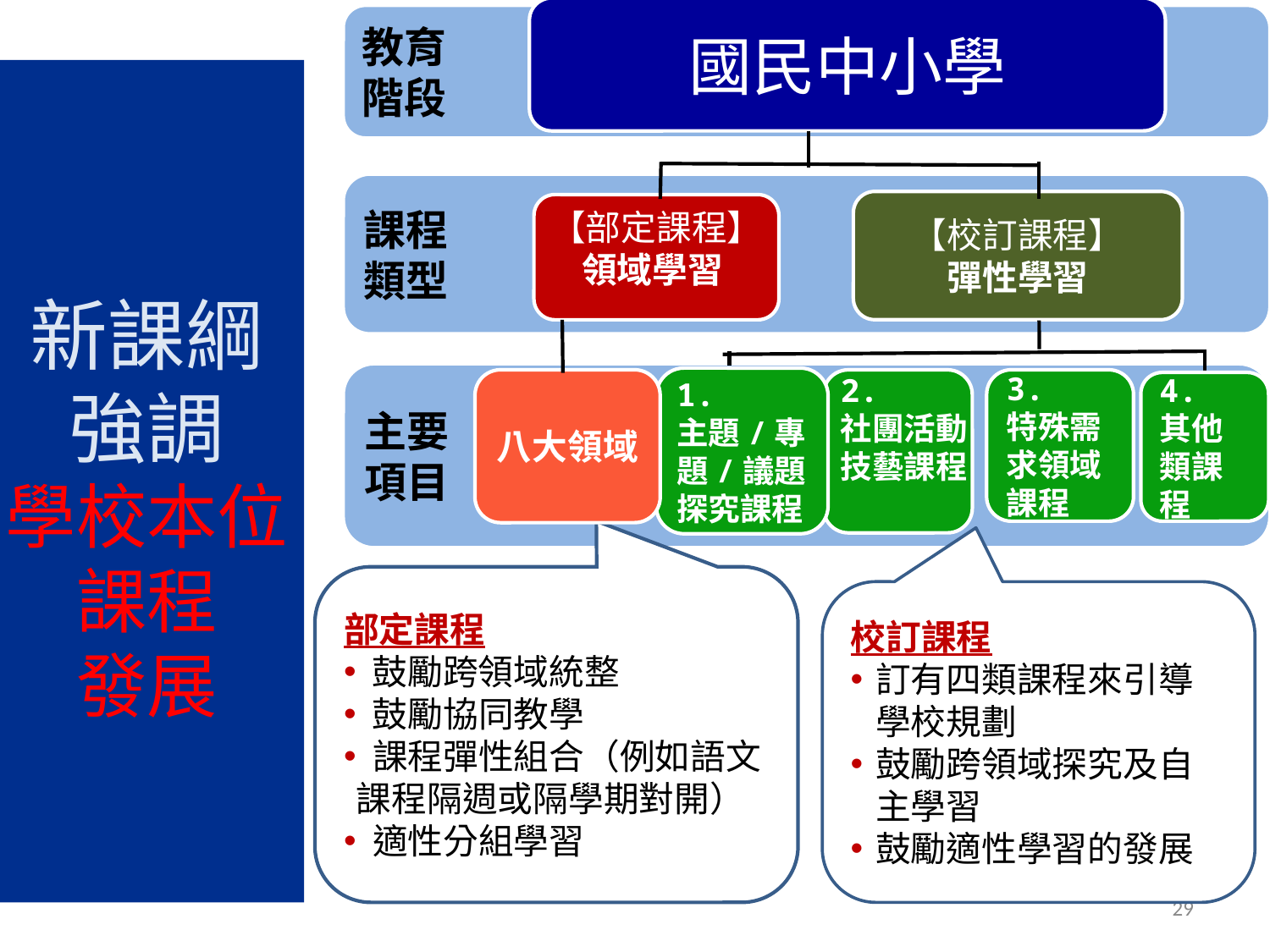

國民中小學
【校訂課程】
彈性學習

1.
主題/專題/議題探究課程
八大領域
部定課程
 鼓勵跨領域統整
 鼓勵協同教學
 課程彈性組合（例如語文課程隔週或隔學期對開）
 適性分組學習
校訂課程
訂有四類課程來引導 學校規劃
鼓勵跨領域探究及自主學習
鼓勵適性學習的發展

教育
階段
課程
類型
主要
項目
# 新課綱強調 學校本位課程 發展
【部定課程】
領域學習
2.
社團活動技藝課程
3.
特殊需求領域課程
4.
其他類課程
29